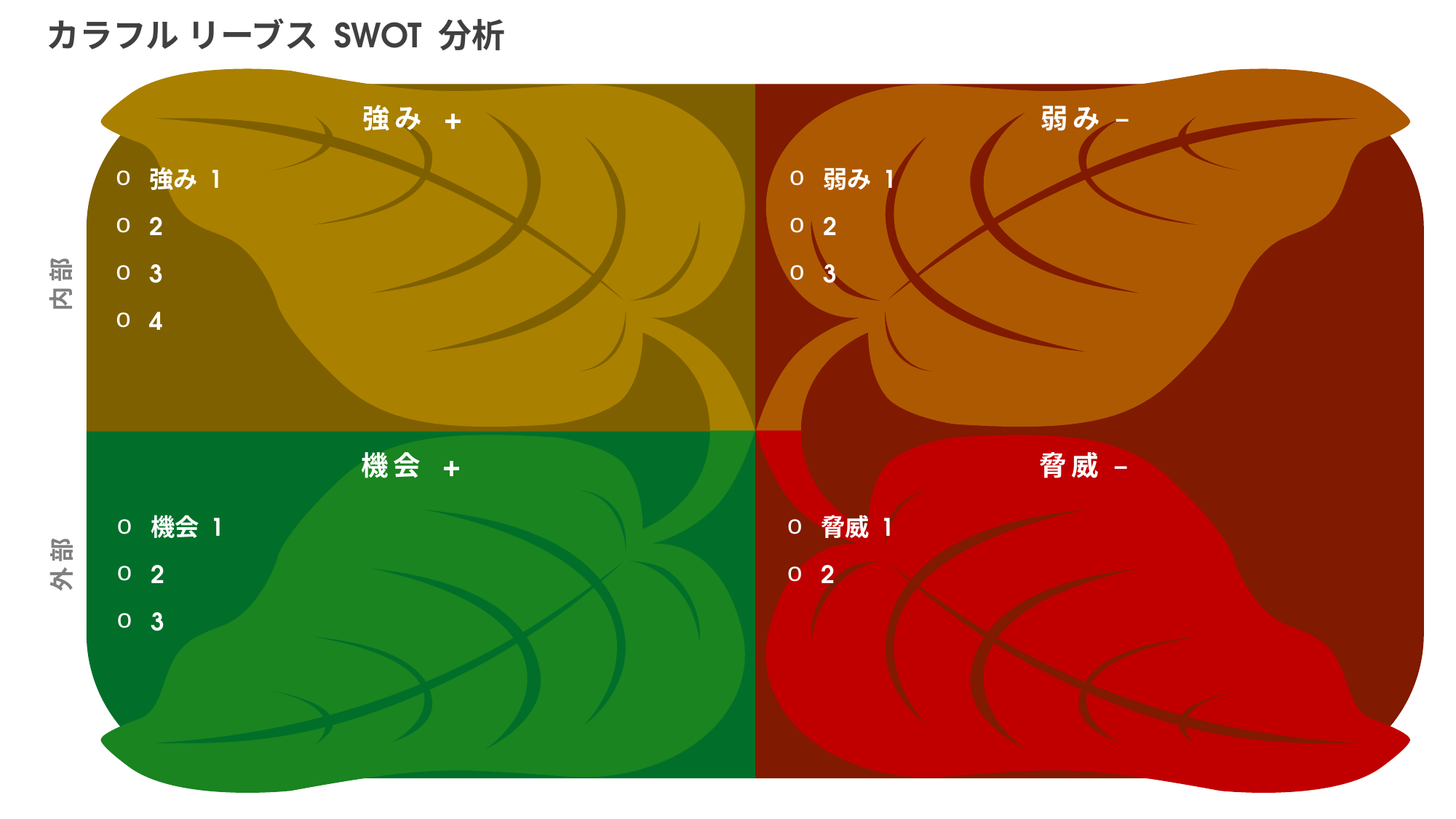

カラフル リーブス SWOT 分析

強み +
弱み –
強み 1
2
3
4
弱み 1
2
3
内部

機会 +
脅威 –
機会 1
2
3
脅威 1
2
外部